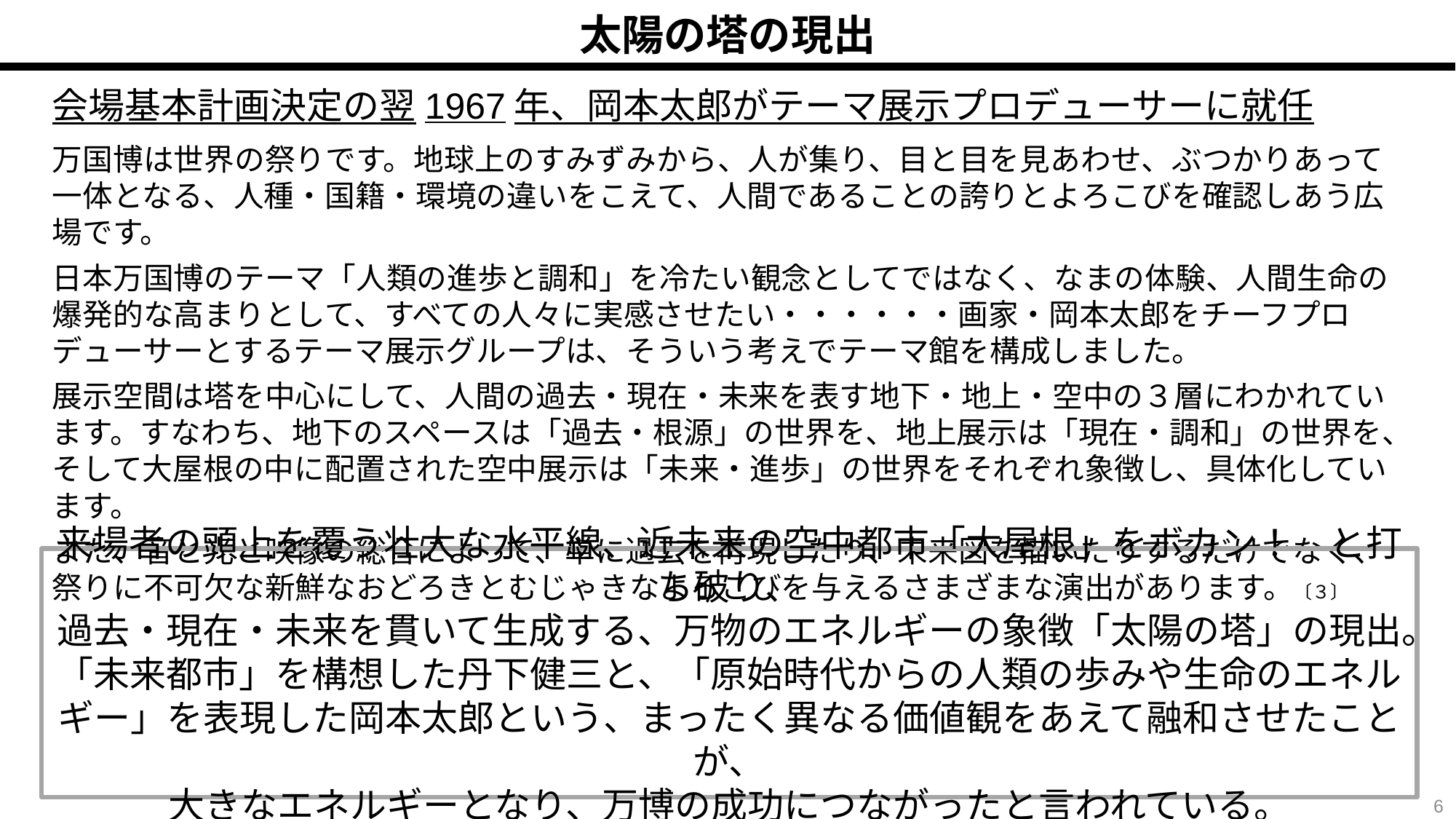

太陽の塔の現出
会場基本計画決定の翌1967年、岡本太郎がテーマ展示プロデューサーに就任
万国博は世界の祭りです。地球上のすみずみから、人が集り、目と目を見あわせ、ぶつかりあって一体となる、人種・国籍・環境の違いをこえて、人間であることの誇りとよろこびを確認しあう広場です。
日本万国博のテーマ「人類の進歩と調和」を冷たい観念としてではなく、なまの体験、人間生命の爆発的な高まりとして、すべての人々に実感させたい・・・・・・画家・岡本太郎をチーフプロデューサーとするテーマ展示グループは、そういう考えでテーマ館を構成しました。
展示空間は塔を中心にして、人間の過去・現在・未来を表す地下・地上・空中の３層にわかれています。すなわち、地下のスペースは「過去・根源」の世界を、地上展示は「現在・調和」の世界を、そして大屋根の中に配置された空中展示は「未来・進歩」の世界をそれぞれ象徴し、具体化しています。
また、音と光と映像の総合によって、単に過去を再現したり、未来図を描いたりするだけでなく、祭りに不可欠な新鮮なおどろきとむじゃきなよろこびを与えるさまざまな演出があります。〔３〕
来場者の頭上を覆う壮大な水平線、近未来の空中都市「大屋根」をボカン！　と打ち破り、
過去・現在・未来を貫いて生成する、万物のエネルギーの象徴「太陽の塔」の現出。
「未来都市」を構想した丹下健三と、「原始時代からの人類の歩みや生命のエネルギー」を表現した岡本太郎という、まったく異なる価値観をあえて融和させたことが、
大きなエネルギーとなり、万博の成功につながったと言われている。
6